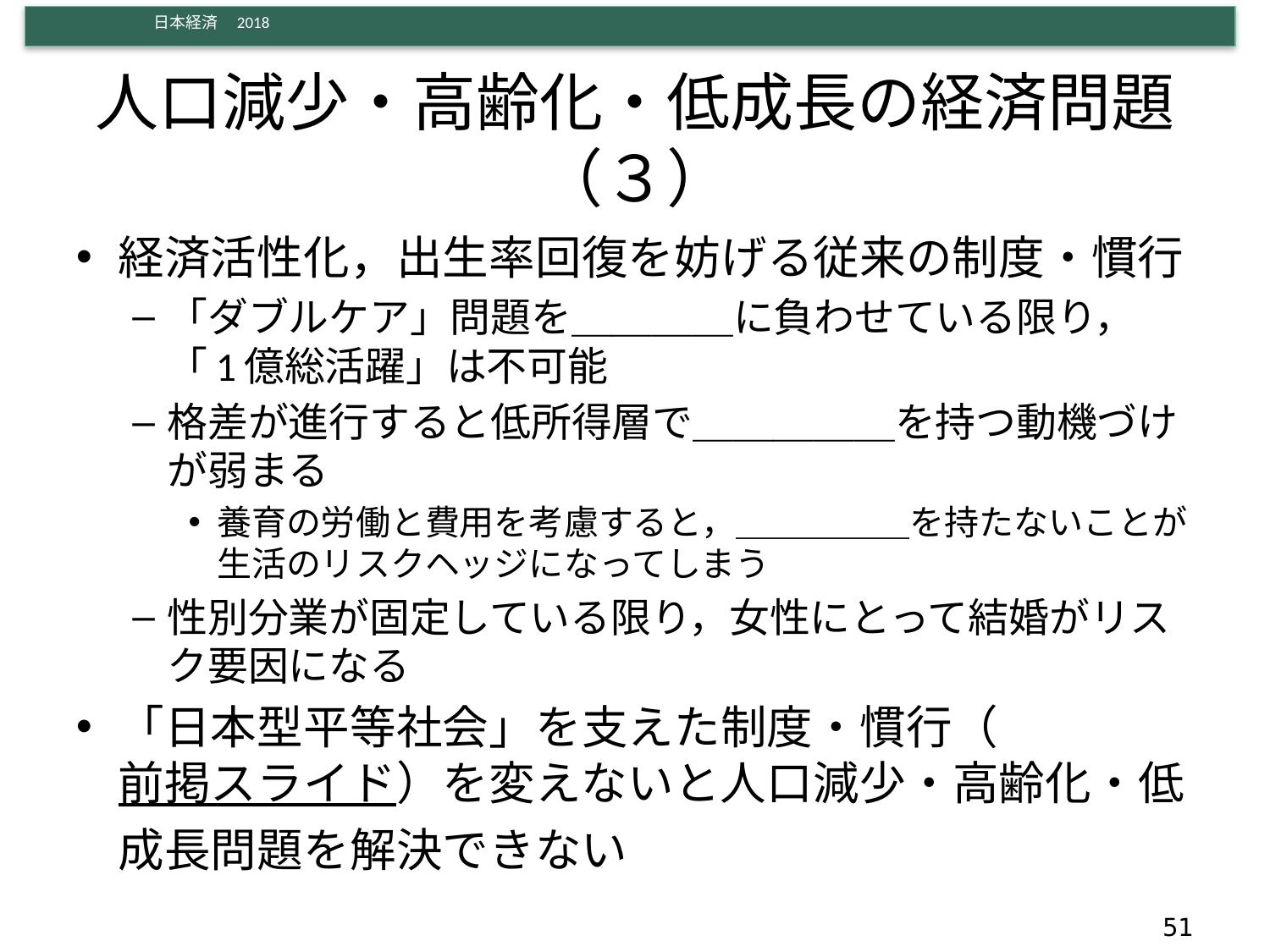

# 人口減少・高齢化・低成長の経済問題（３）
経済活性化，出生率回復を妨げる従来の制度・慣行
「ダブルケア」問題を＿＿＿＿に負わせている限り，「1億総活躍」は不可能
格差が進行すると低所得層で＿＿＿＿＿を持つ動機づけが弱まる
養育の労働と費用を考慮すると，＿＿＿＿＿を持たないことが生活のリスクヘッジになってしまう
性別分業が固定している限り，女性にとって結婚がリスク要因になる
「日本型平等社会」を支えた制度・慣行（前掲スライド）を変えないと人口減少・高齢化・低成長問題を解決できない
51